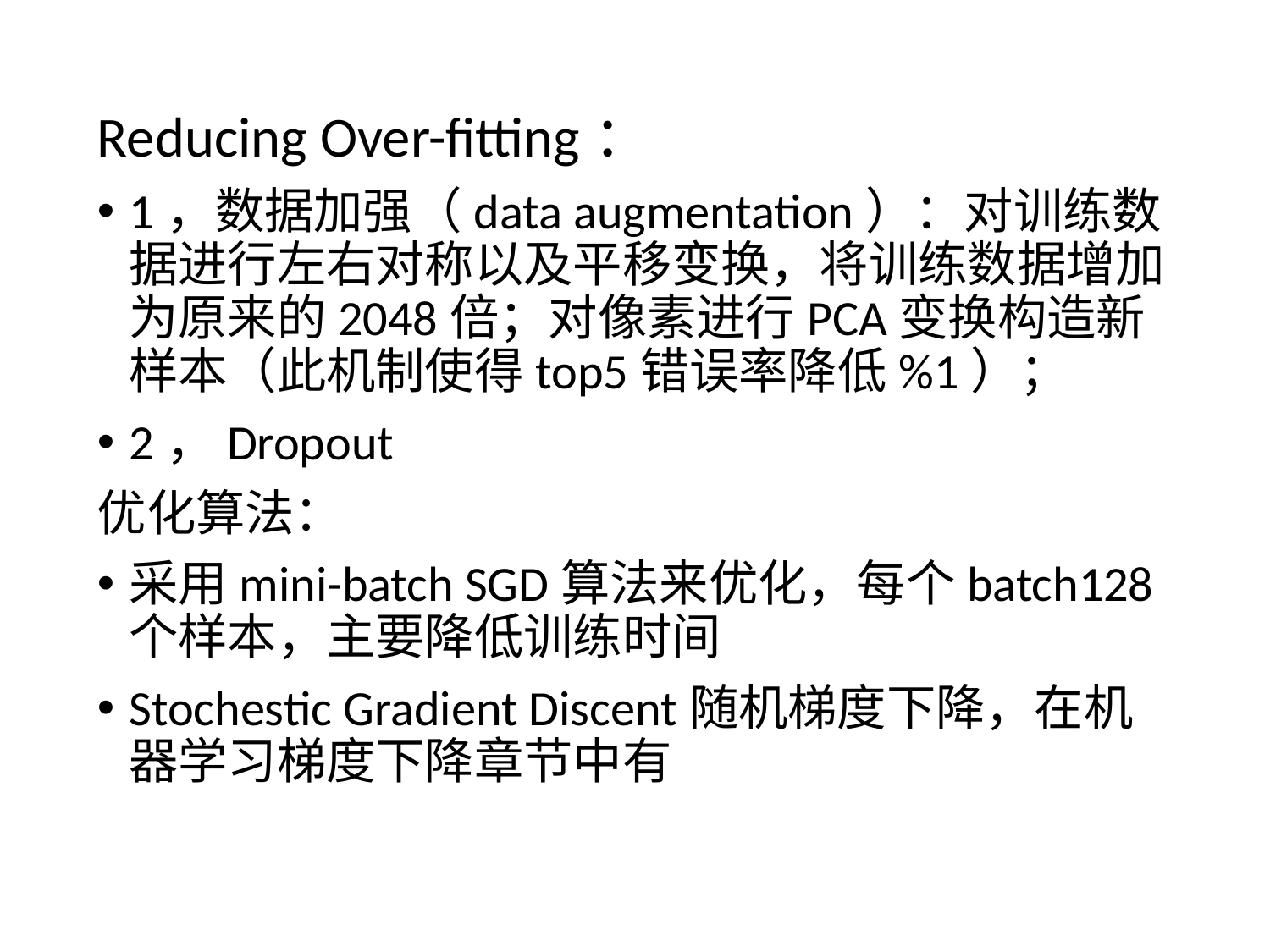

Reducing Over-fitting：
1，数据加强（data augmentation）：对训练数据进行左右对称以及平移变换，将训练数据增加为原来的2048倍；对像素进行PCA变换构造新样本（此机制使得top5错误率降低%1）；
2，Dropout
优化算法：
采用mini-batch SGD算法来优化，每个batch128个样本，主要降低训练时间
Stochestic Gradient Discent随机梯度下降，在机器学习梯度下降章节中有